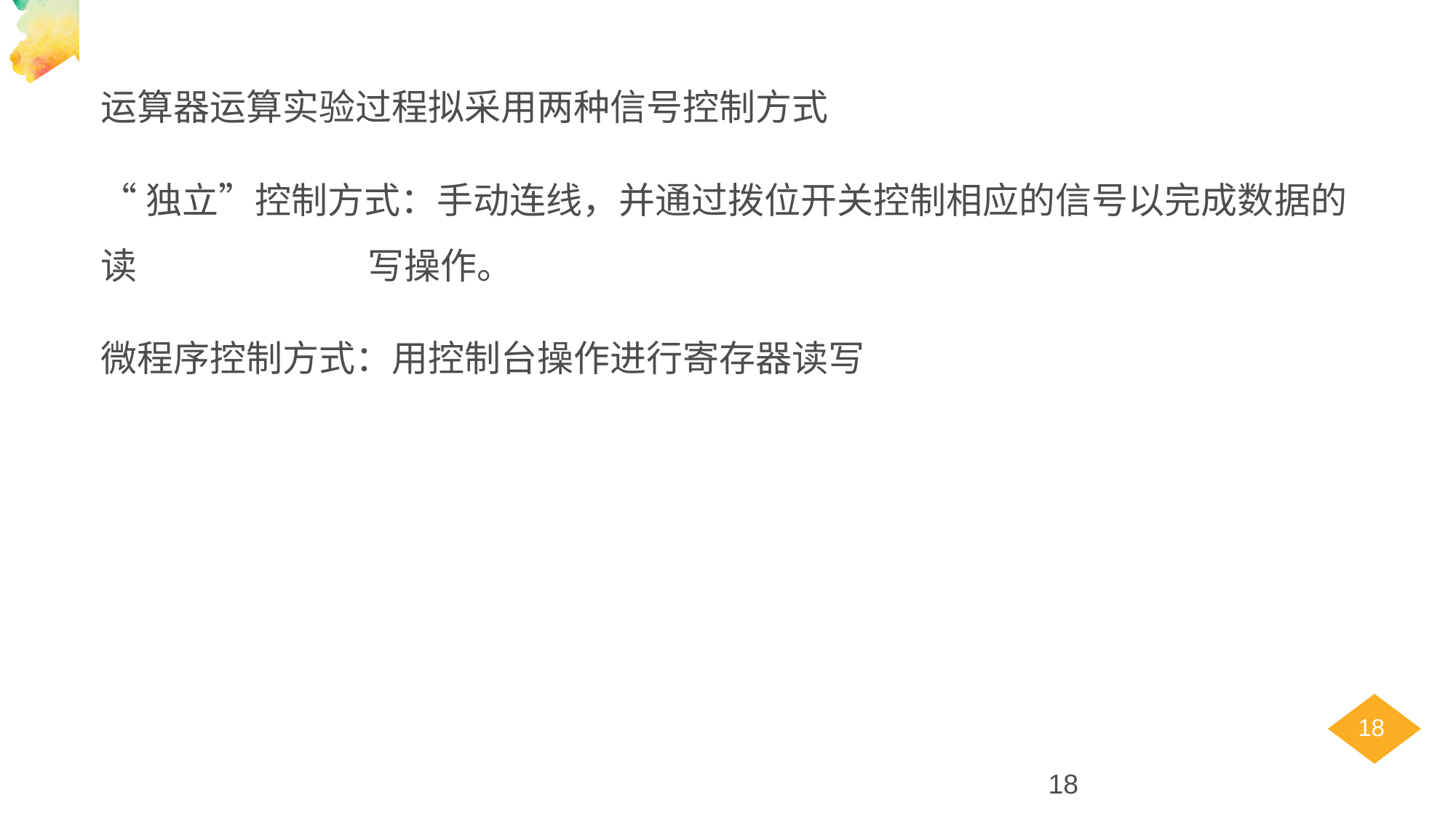

运算器运算实验过程拟采用两种信号控制方式
“独立”控制方式：手动连线，并通过拨位开关控制相应的信号以完成数据的读		      写操作。
微程序控制方式：用控制台操作进行寄存器读写
18